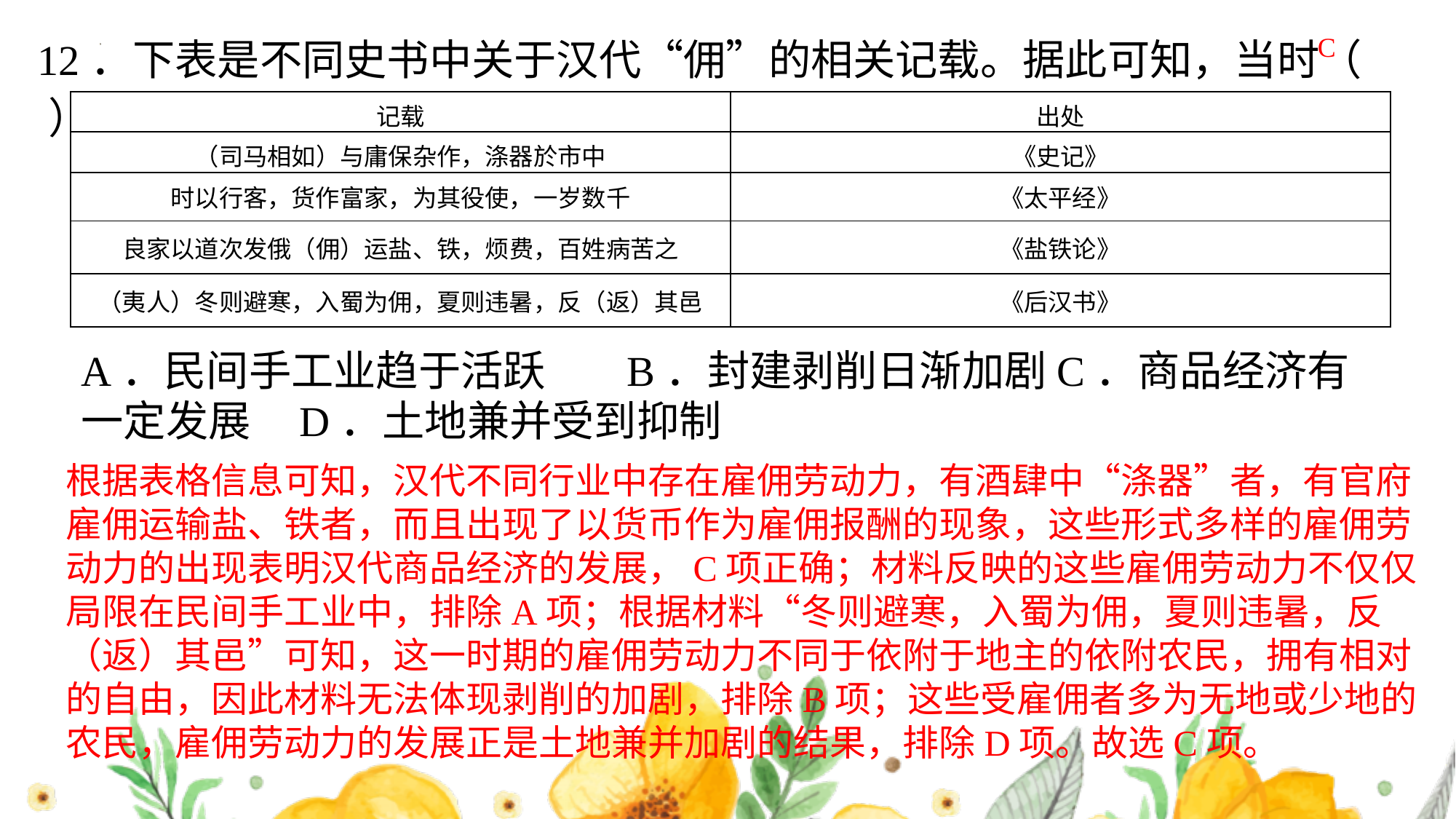

12．下表是不同史书中关于汉代“佣”的相关记载。据此可知，当时（      ）
C
| 记载 | 出处 |
| --- | --- |
| （司马相如）与庸保杂作，涤器於市中 | 《史记》 |
| 时以行客，货作富家，为其役使，一岁数千 | 《太平经》 |
| 良家以道次发俄（佣）运盐、铁，烦费，百姓病苦之 | 《盐铁论》 |
| （夷人）冬则避寒，入蜀为佣，夏则违暑，反（返）其邑 | 《后汉书》 |
A．民间手工业趋于活跃	B．封建剥削日渐加剧C．商品经济有一定发展	D．土地兼并受到抑制

根据表格信息可知，汉代不同行业中存在雇佣劳动力，有酒肆中“涤器”者，有官府雇佣运输盐、铁者，而且出现了以货币作为雇佣报酬的现象，这些形式多样的雇佣劳动力的出现表明汉代商品经济的发展，C项正确；材料反映的这些雇佣劳动力不仅仅局限在民间手工业中，排除A项；根据材料“冬则避寒，入蜀为佣，夏则违暑，反（返）其邑”可知，这一时期的雇佣劳动力不同于依附于地主的依附农民，拥有相对的自由，因此材料无法体现剥削的加剧，排除B项；这些受雇佣者多为无地或少地的农民，雇佣劳动力的发展正是土地兼并加剧的结果，排除D项。故选C项。